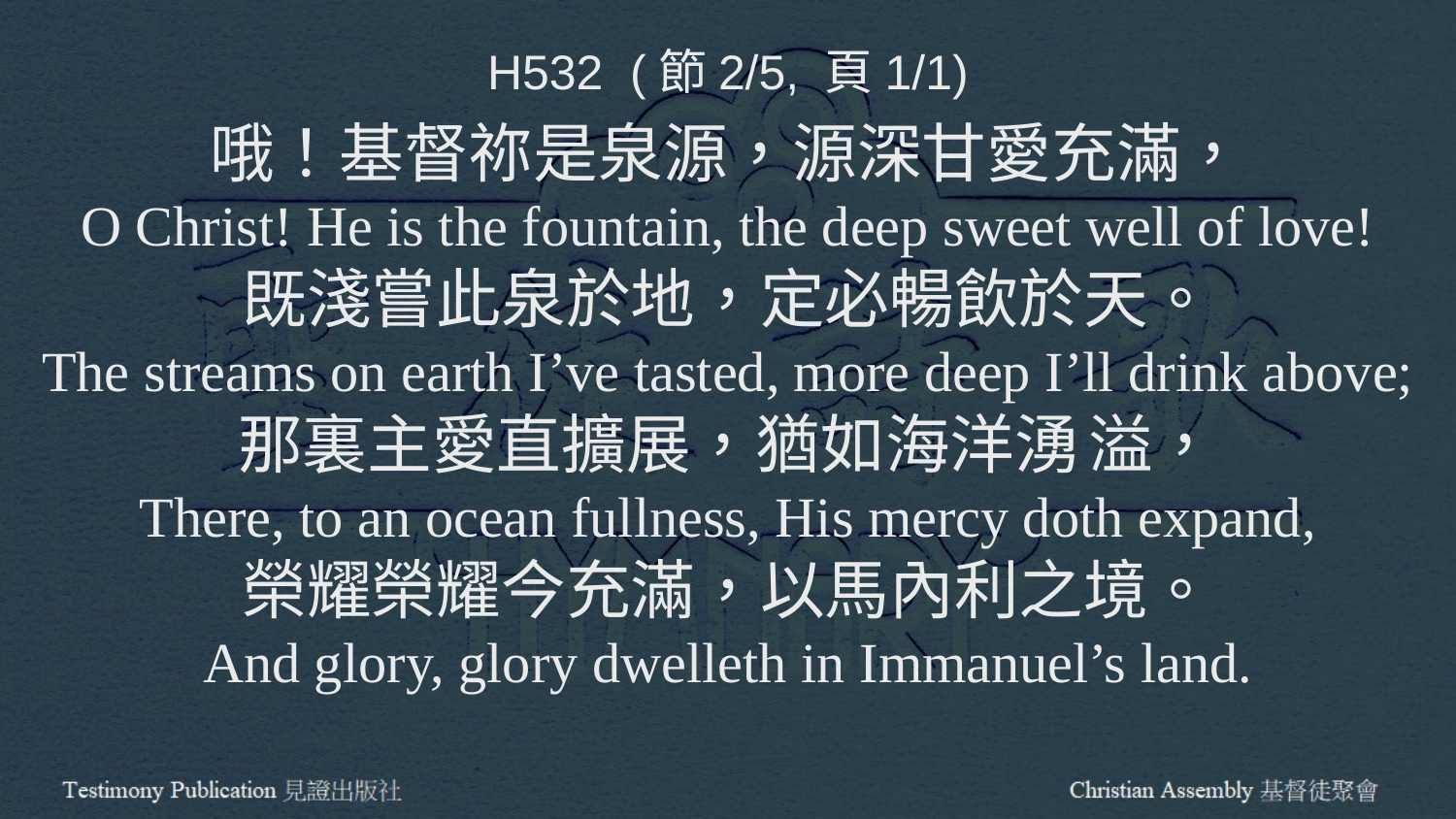

H532  (節2/5, 頁1/1)
哦！基督祢是泉源，源深甘愛充滿，
O Christ! He is the fountain, the deep sweet well of love!
既淺嘗此泉於地，定必暢飲於天。
The streams on earth I’ve tasted, more deep I’ll drink above;
那裏主愛直擴展，猶如海洋湧 溢，
There, to an ocean fullness, His mercy doth expand,
榮耀榮耀今充滿，以馬內利之境。
And glory, glory dwelleth in Immanuel’s land.